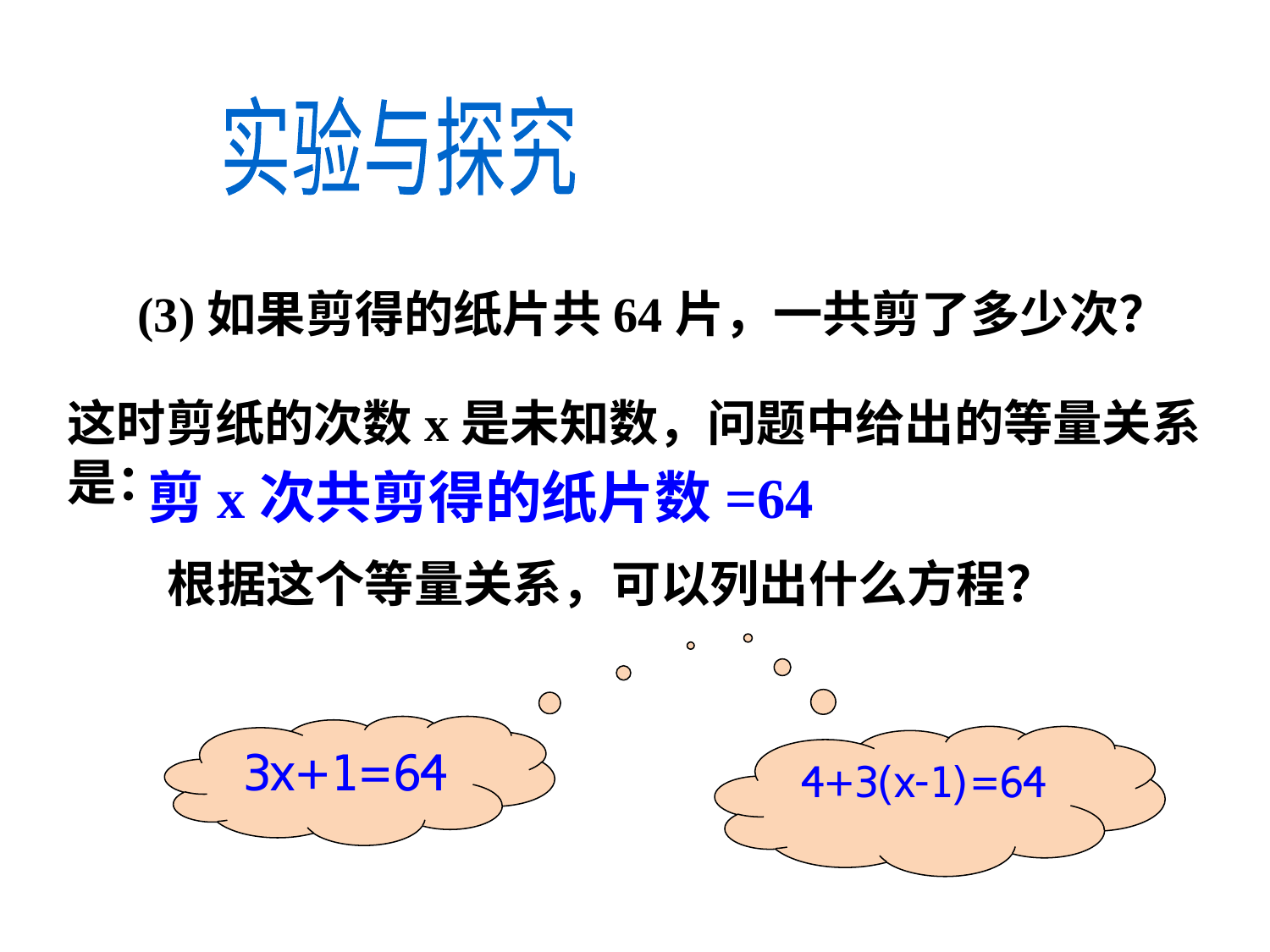

实验与探究
(3)如果剪得的纸片共64片，一共剪了多少次？
这时剪纸的次数x是未知数，问题中给出的等量关系是：
剪x次共剪得的纸片数=64
根据这个等量关系，可以列出什么方程？
3x+1=64
4+3(x-1)=64